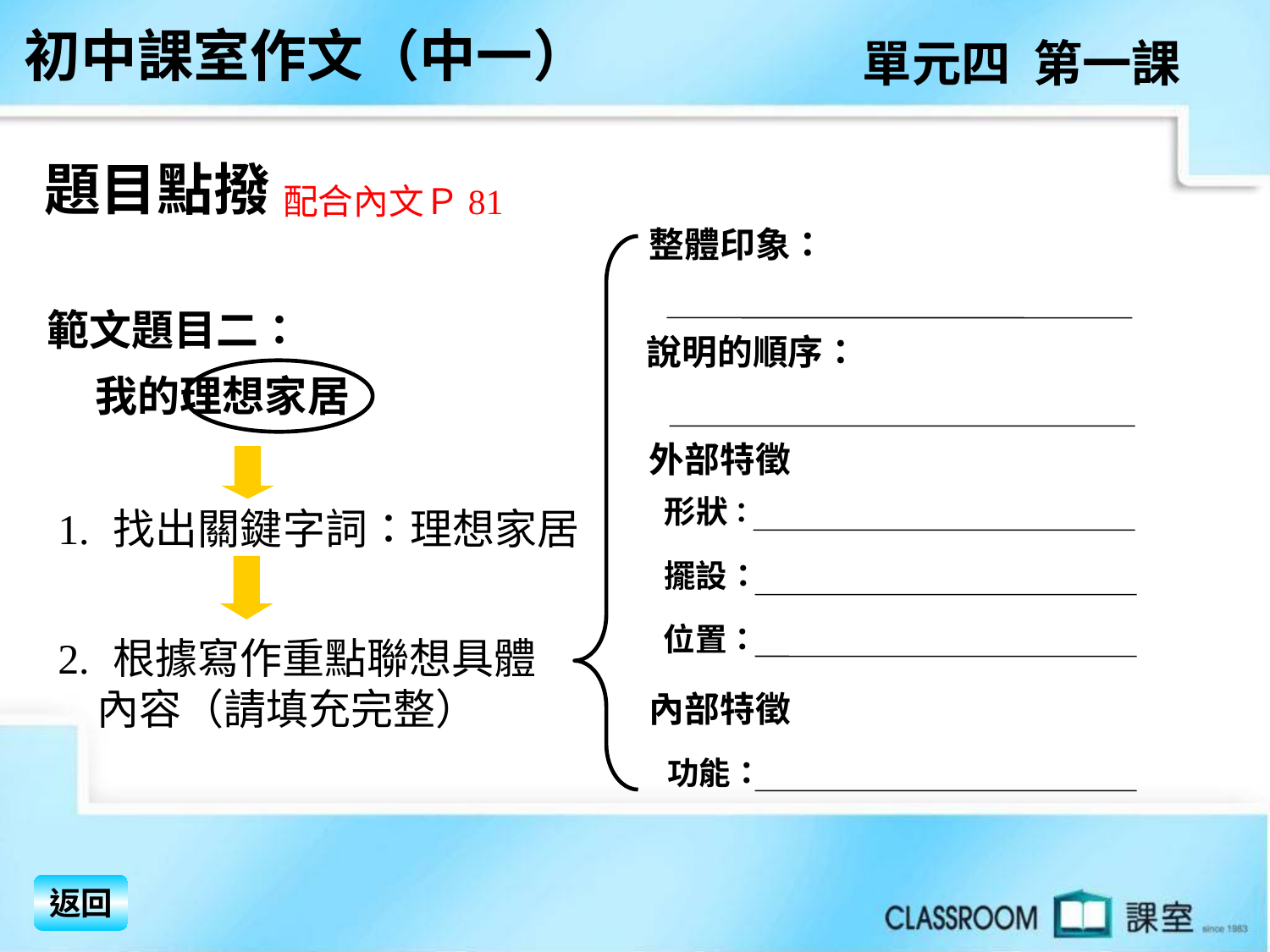

初中課室作文（中一）
單元四  第一課
題目點撥
配合內文Ｐ81
整體印象：

說明的順序：

外部特徵
形狀：

位置：

內部特徵
功能：

擺設：

範文題目二：
    我的理想家居

1. 找出關鍵字詞：理想家居

2. 根據寫作重點聯想具體
   內容（請填充完整）
返回